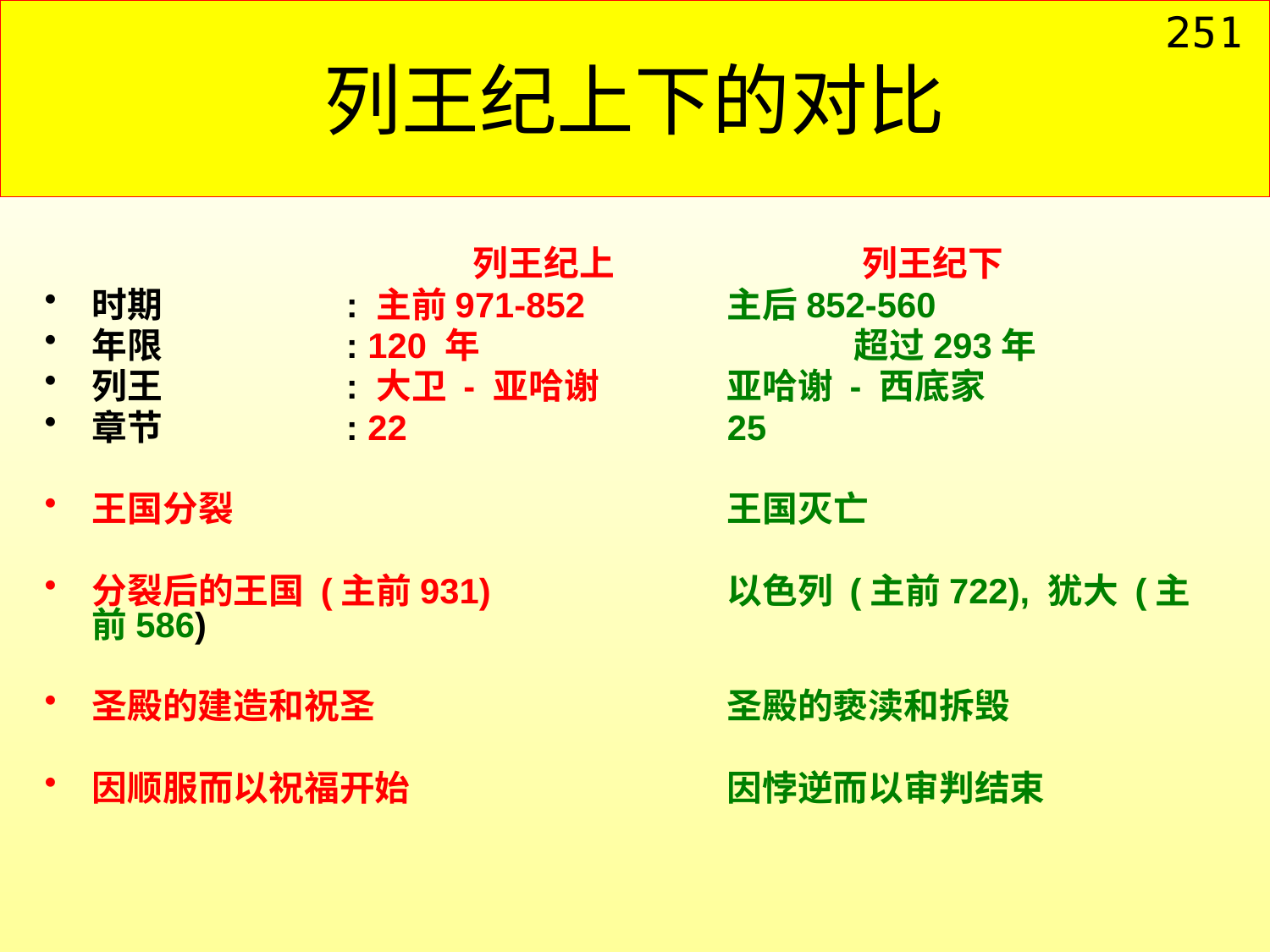

# 列王纪上下的对比
251
				列王纪上		 列王纪下
时期		: 主前971-852		主后852-560
年限		: 120 年			超过293年
列王		: 大卫 - 亚哈谢		亚哈谢 - 西底家
章节		: 22			25

王国分裂				王国灭亡

分裂后的王国 (主前931)		以色列 (主前722), 犹大 (主前586)

圣殿的建造和祝圣			圣殿的亵渎和拆毁

因顺服而以祝福开始			因悖逆而以审判结束